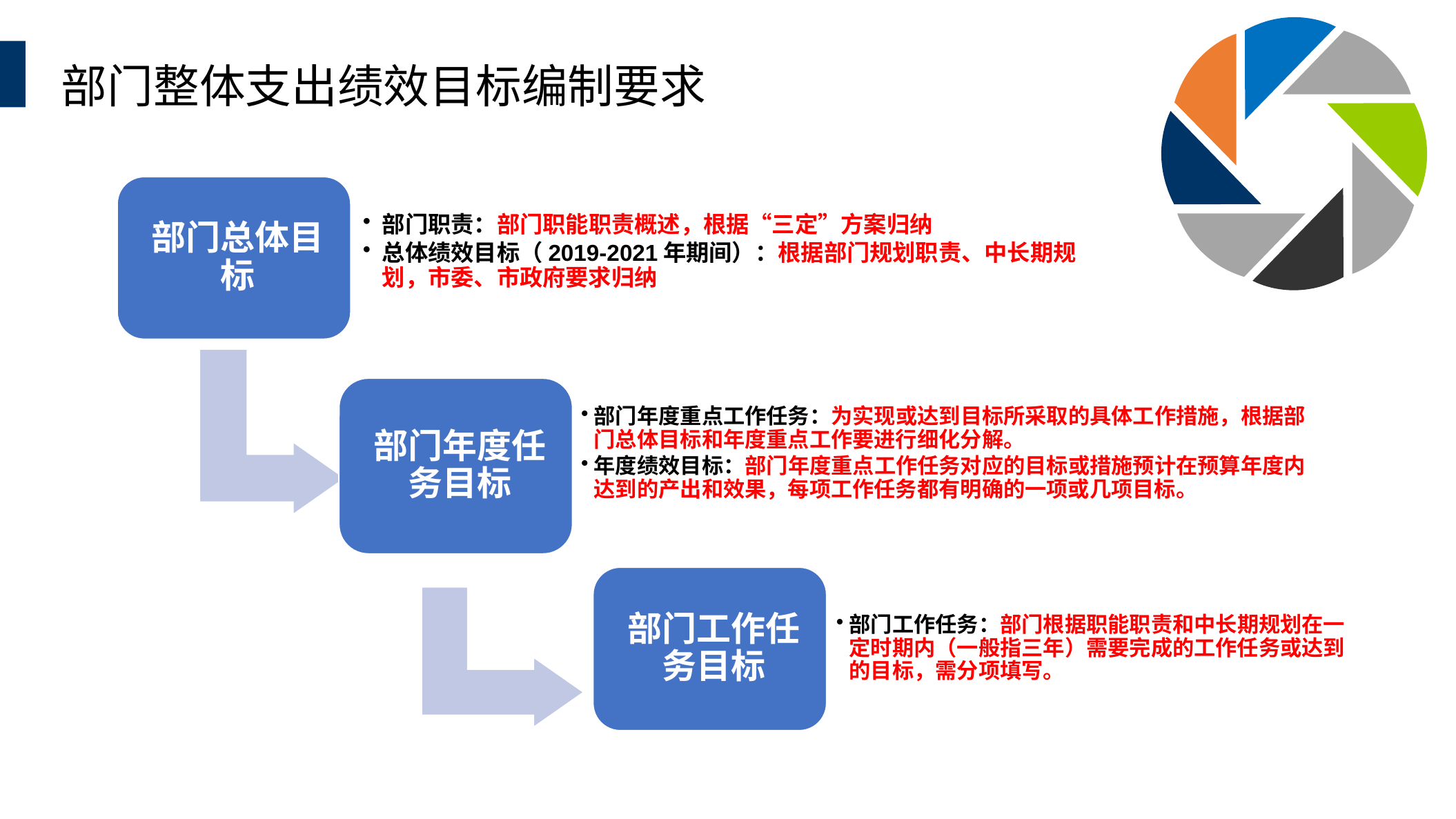

部门整体支出绩效目标编制要求
部门总体目标
部门职责：部门职能职责概述，根据“三定”方案归纳
总体绩效目标（2019-2021年期间）：根据部门规划职责、中长期规划，市委、市政府要求归纳
部门年度任务目标
部门年度重点工作任务：为实现或达到目标所采取的具体工作措施，根据部门总体目标和年度重点工作要进行细化分解。
年度绩效目标：部门年度重点工作任务对应的目标或措施预计在预算年度内达到的产出和效果，每项工作任务都有明确的一项或几项目标。
部门工作任务目标
部门工作任务：部门根据职能职责和中长期规划在一定时期内（一般指三年）需要完成的工作任务或达到的目标，需分项填写。
ADD RELATED TITLE WORDS